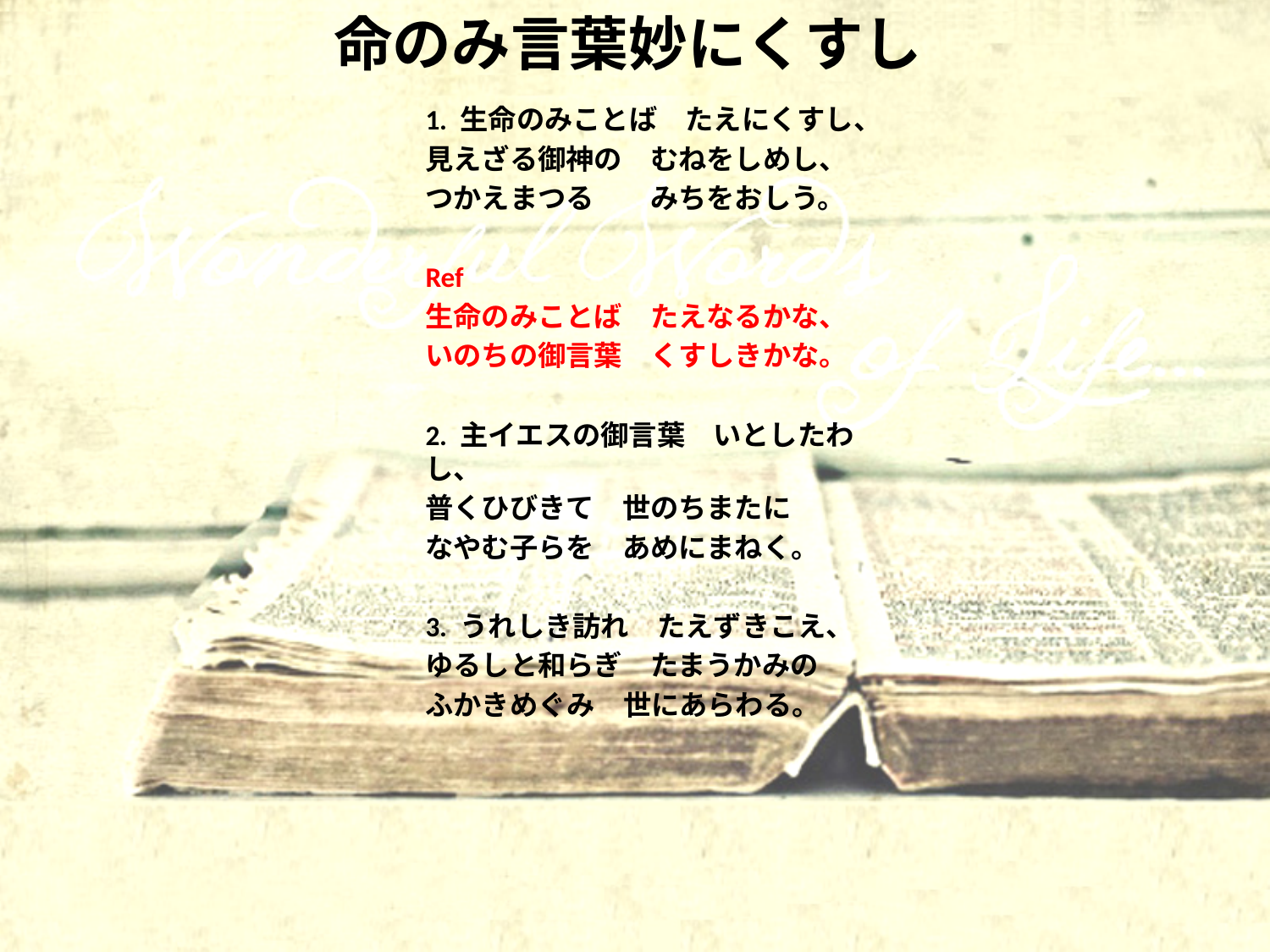

# 命のみ言葉妙にくすし
1. 生命のみことば　たえにくすし、
見えざる御神の　むねをしめし、
つかえまつる　　みちをおしう。

Ref
生命のみことば　たえなるかな、
いのちの御言葉　くすしきかな。

2. 主イエスの御言葉　いとしたわし、
普くひびきて　世のちまたに
なやむ子らを　あめにまねく。

3. うれしき訪れ　たえずきこえ、
ゆるしと和らぎ　たまうかみの
ふかきめぐみ　世にあらわる。